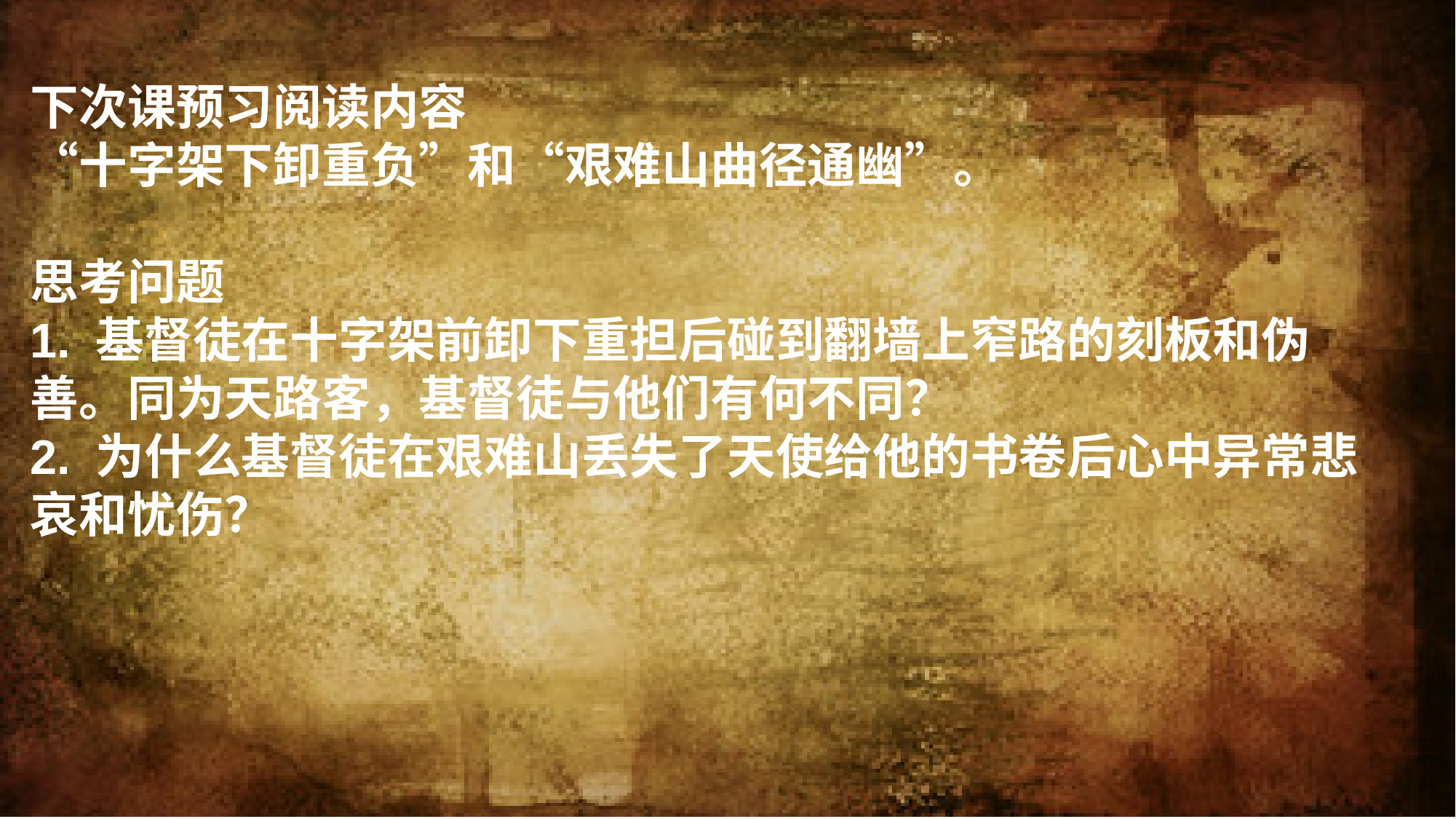

下次课预习阅读内容
“十字架下卸重负”和“艰难山曲径通幽”。
思考问题
1. 基督徒在十字架前卸下重担后碰到翻墙上窄路的刻板和伪善。同为天路客，基督徒与他们有何不同？
2. 为什么基督徒在艰难山丢失了天使给他的书卷后心中异常悲哀和忧伤？